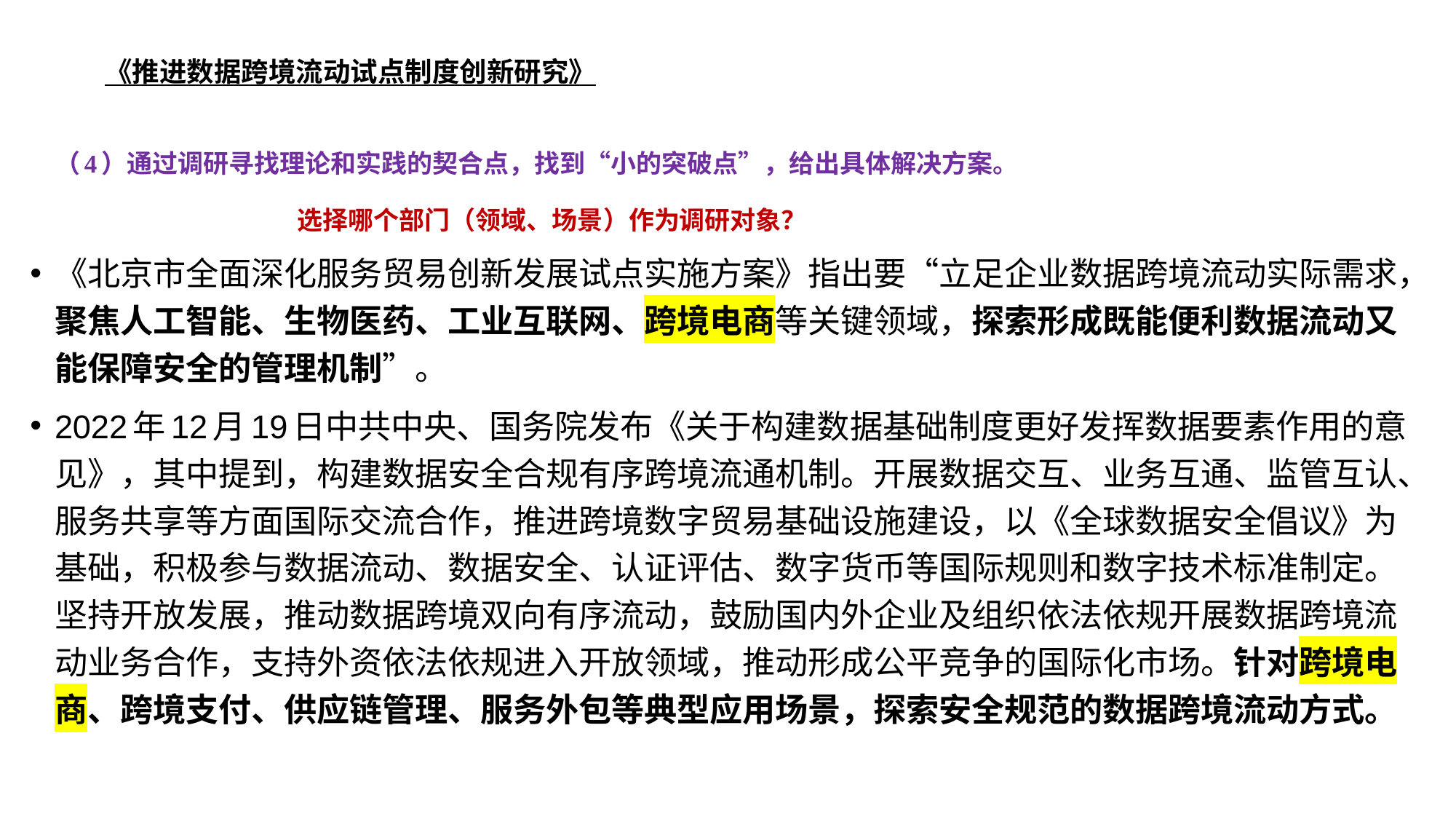

# 《推进数据跨境流动试点制度创新研究》
（4）通过调研寻找理论和实践的契合点，找到“小的突破点”，给出具体解决方案。
                                         选择哪个部门（领域、场景）作为调研对象？
《北京市全面深化服务贸易创新发展试点实施方案》指出要“立足企业数据跨境流动实际需求，聚焦人工智能、生物医药、工业互联网、跨境电商等关键领域，探索形成既能便利数据流动又能保障安全的管理机制”。
2022年12月19日中共中央、国务院发布《关于构建数据基础制度更好发挥数据要素作用的意见》，其中提到，构建数据安全合规有序跨境流通机制。开展数据交互、业务互通、监管互认、服务共享等方面国际交流合作，推进跨境数字贸易基础设施建设，以《全球数据安全倡议》为基础，积极参与数据流动、数据安全、认证评估、数字货币等国际规则和数字技术标准制定。坚持开放发展，推动数据跨境双向有序流动，鼓励国内外企业及组织依法依规开展数据跨境流动业务合作，支持外资依法依规进入开放领域，推动形成公平竞争的国际化市场。针对跨境电商、跨境支付、供应链管理、服务外包等典型应用场景，探索安全规范的数据跨境流动方式。